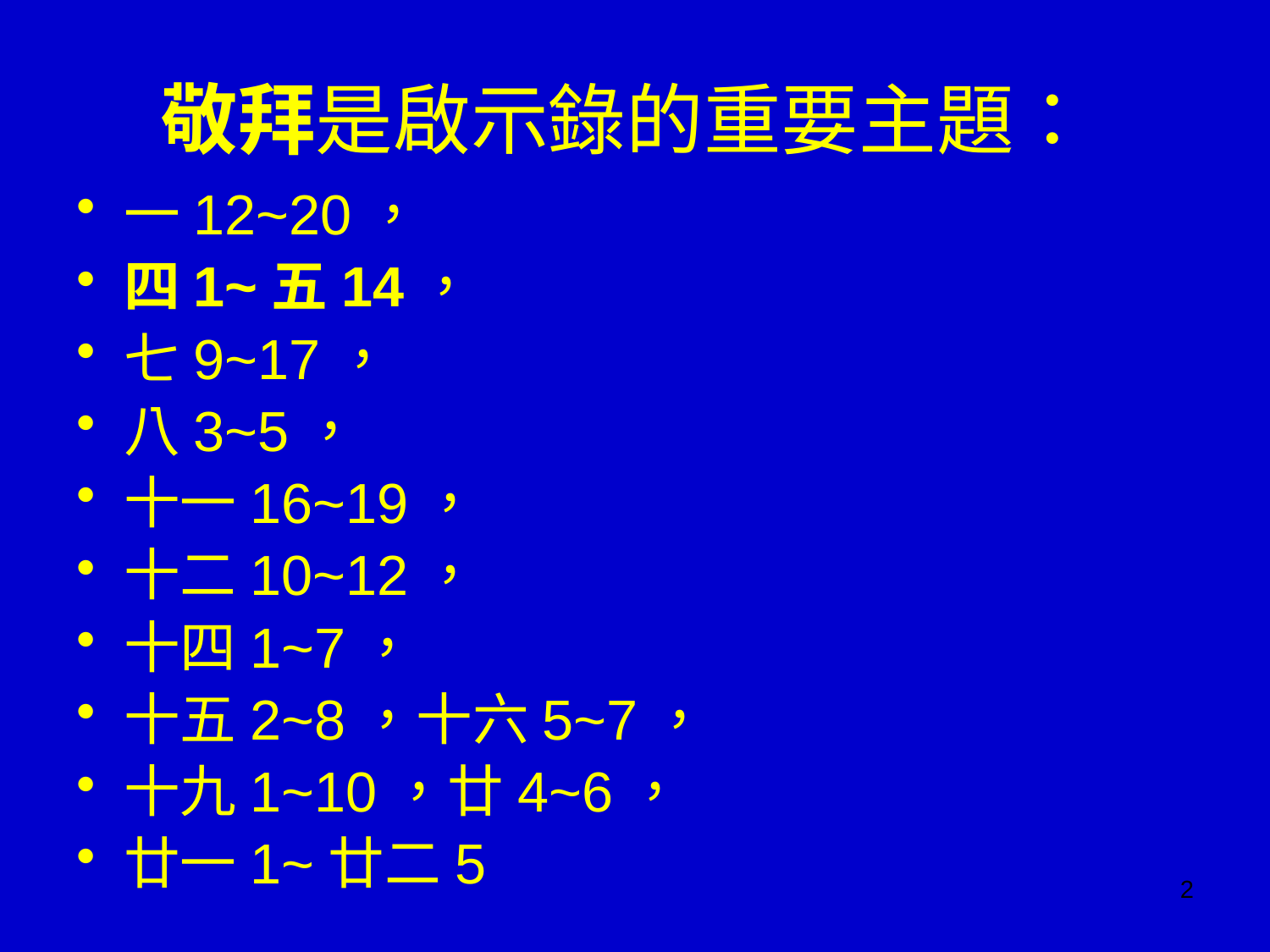

# 敬拜是啟示錄的重要主題：
一12~20，
四1~五14，
七9~17，
八3~5，
十一16~19，
十二10~12，
十四1~7，
十五2~8，十六5~7，
十九1~10，廿4~6，
廿一1~廿二5
2